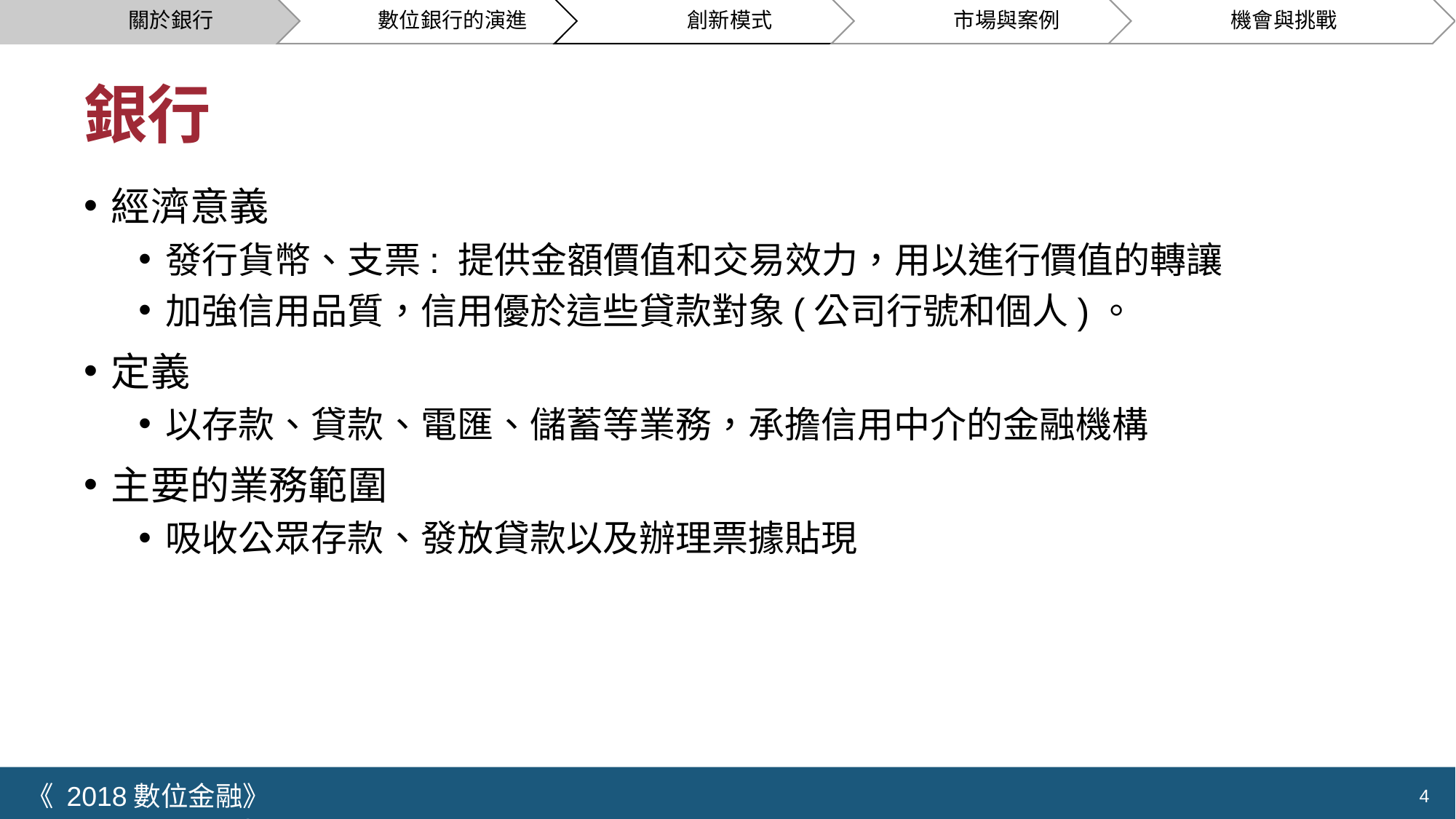

關於銀行

數位銀行的演進

創新模式

市場與案例

機會與挑戰
# 銀行
經濟意義
發行貨幣、支票: 提供金額價值和交易效力，用以進行價值的轉讓
加強信用品質，信用優於這些貸款對象(公司行號和個人)。
定義
以存款、貸款、電匯、儲蓄等業務，承擔信用中介的金融機構
主要的業務範圍
吸收公眾存款、發放貸款以及辦理票據貼現

《 2018數位金融》                                                                                                                                             	NCTU.IIM.IEBI Lab
4